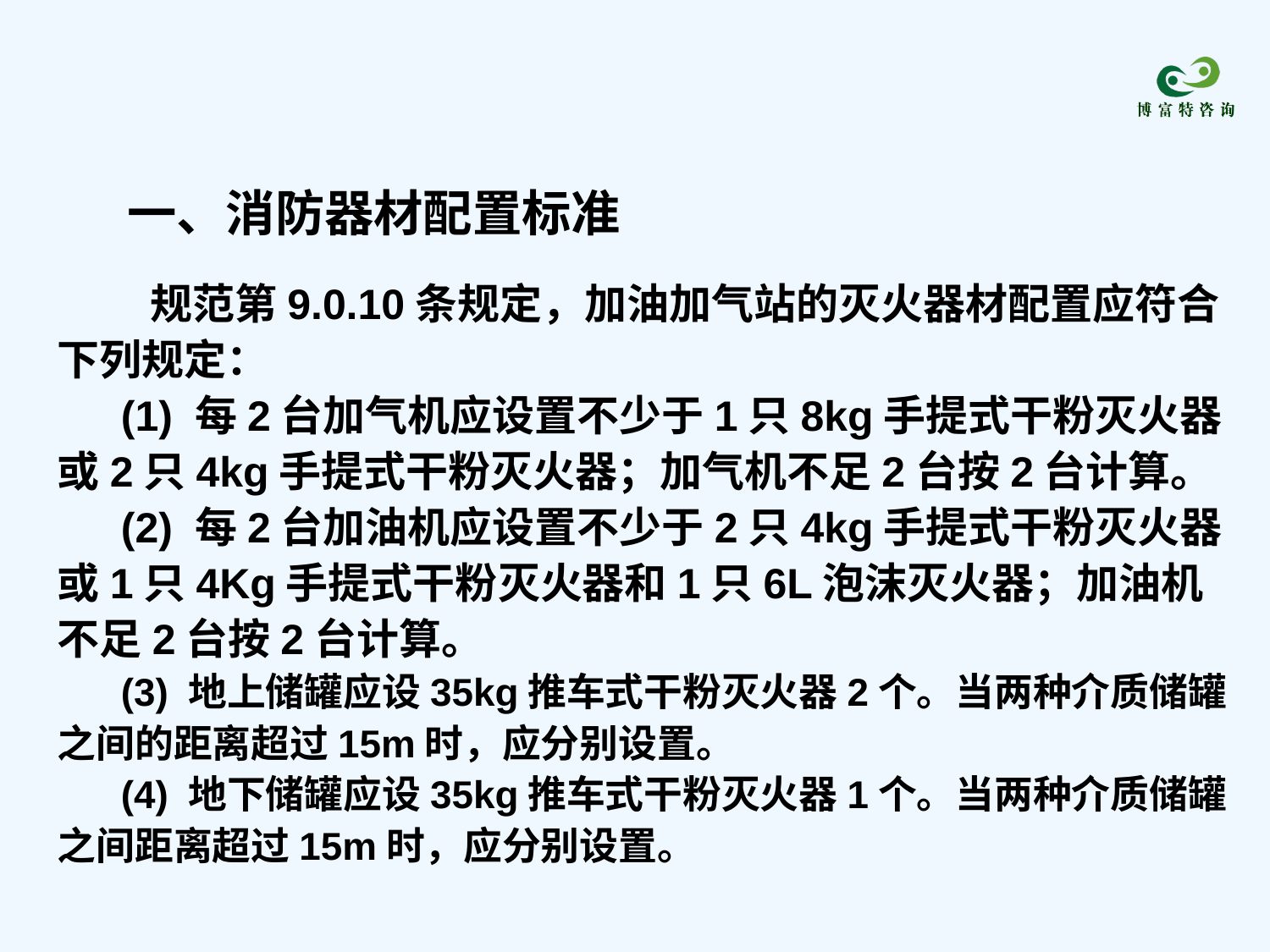

一、消防器材配置标准
  规范第9.0.10条规定，加油加气站的灭火器材配置应符合下列规定：
(1) 每2台加气机应设置不少于1只8kg手提式干粉灭火器或2只4kg手提式干粉灭火器；加气机不足2台按2台计算。
(2) 每2台加油机应设置不少于2只4kg手提式干粉灭火器或1只4Kg手提式干粉灭火器和1只6L泡沫灭火器；加油机不足2台按2台计算。
(3) 地上储罐应设35kg推车式干粉灭火器2个。当两种介质储罐之间的距离超过15m时，应分别设置。
(4) 地下储罐应设35kg推车式干粉灭火器1个。当两种介质储罐之间距离超过15m时，应分别设置。

21